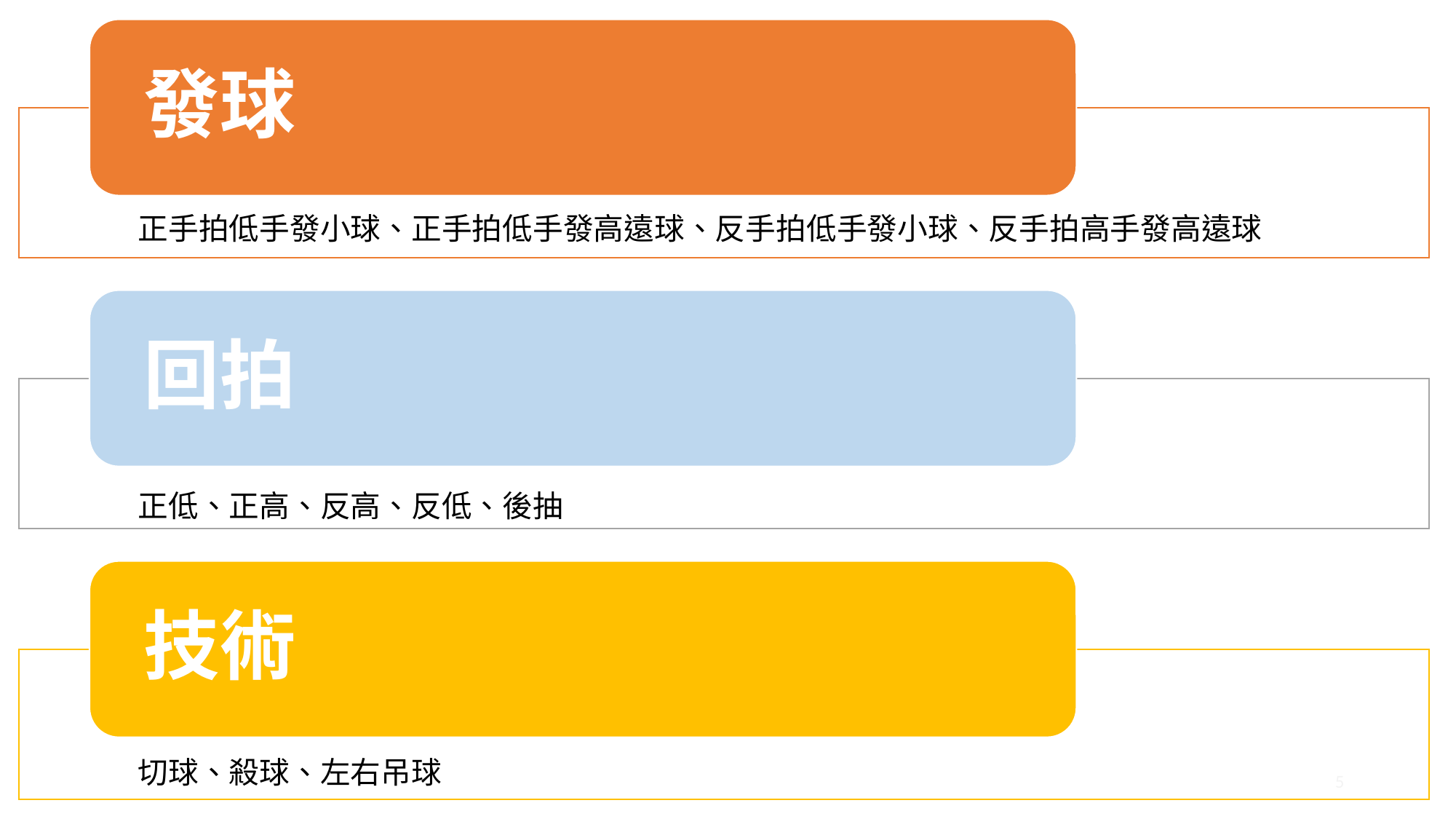

發球
回拍
技術
正手拍低手發小球、正手拍低手發高遠球、反手拍低手發小球、反手拍高手發高遠球
正低、正高、反高、反低、後抽
切球、殺球、左右吊球
5